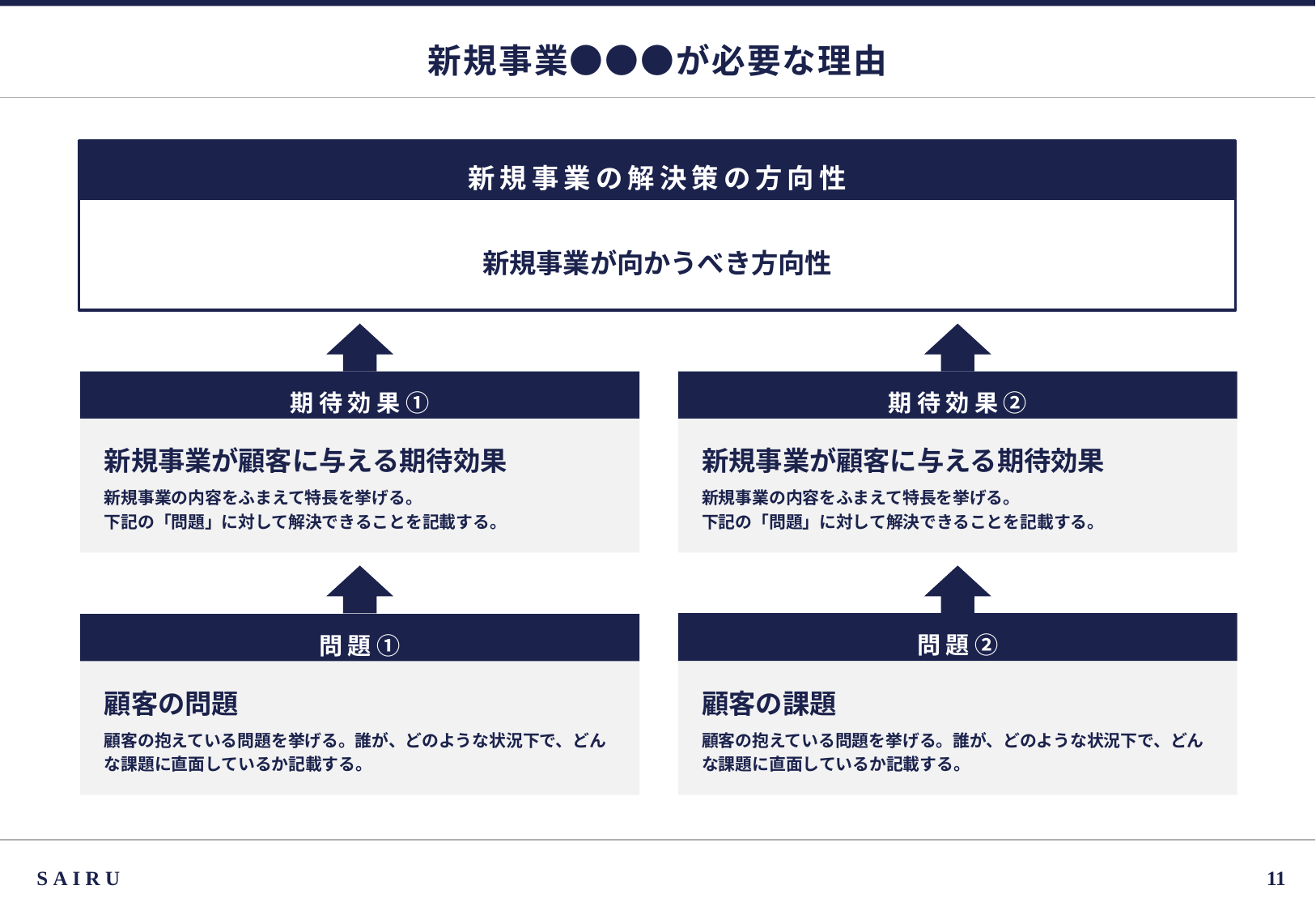

# 新規事業●●●が必要な理由
新規事業の解決策の方向性
新規事業が向かうべき方向性

期待効果①
期待効果②
新規事業が顧客に与える期待効果
新規事業の内容をふまえて特長を挙げる。
下記の「問題」に対して解決できることを記載する。
新規事業が顧客に与える期待効果
新規事業の内容をふまえて特長を挙げる。
下記の「問題」に対して解決できることを記載する。

問題②
問題①
顧客の問題
顧客の抱えている問題を挙げる。誰が、どのような状況下で、どんな課題に直面しているか記載する。
顧客の課題
顧客の抱えている問題を挙げる。誰が、どのような状況下で、どんな課題に直面しているか記載する。
SAIRU
11